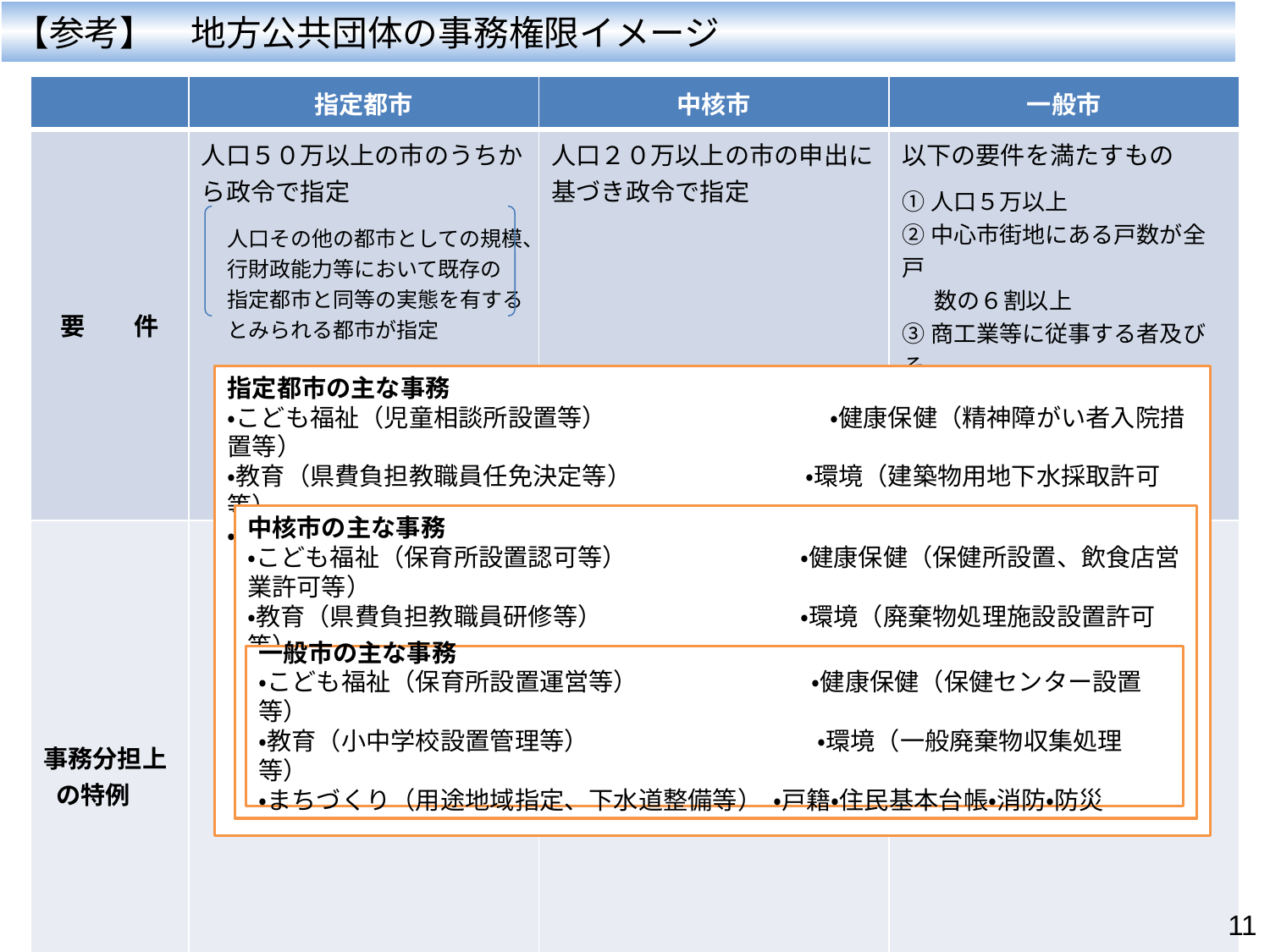

【参考】　地方公共団体の事務権限イメージ
|  | 指定都市 | 中核市 | 一般市 |
| --- | --- | --- | --- |
| 要　　件 | 人口５０万以上の市のうちから政令で指定 　 人口その他の都市としての規模、 　 行財政能力等において既存の 　 指定都市と同等の実態を有する 　 とみられる都市が指定 | 人口２０万以上の市の申出に基づき政令で指定 | 以下の要件を満たすもの ①人口５万以上 ②中心市街地にある戸数が全戸 　 数の６割以上 ③商工業等に従事する者及びそ 　 の者と同一世帯の者の数が全 　 人口の６割以上　　　　　 　　　等 |
| 事務分担上 の特例 |  |  |  |
| 指定状況等 （H27.10.1現在） | ２０市（大阪府内　２市） | ４７市（大阪府内　４市） | ７２３市（大阪府内　２７市） |

指定都市の主な事務
・こども福祉（児童相談所設置等）　　　　　　　　　・健康保健（精神障がい者入院措置等）
・教育（県費負担教職員任免決定等）　　　　　　　・環境（建築物用地下水採取許可等）
・まちづくり（都市計画（都市再生特別地区等）、指定区間外の国道・県道の管理等）
中核市の主な事務
・こども福祉（保育所設置認可等）　　　　　　　・健康保健（保健所設置、飲食店営業許可等）
・教育（県費負担教職員研修等）　　　　　　　　・環境（廃棄物処理施設設置許可等）
・まちづくり（開発行為許可等）
一般市の主な事務
・こども福祉（保育所設置運営等）　　　　　　　・健康保健（保健センター設置等）
・教育（小中学校設置管理等）　　　　　　　　 　・環境（一般廃棄物収集処理等）
・まちづくり（用途地域指定、下水道整備等）  ・戸籍・住民基本台帳・消防・防災
11